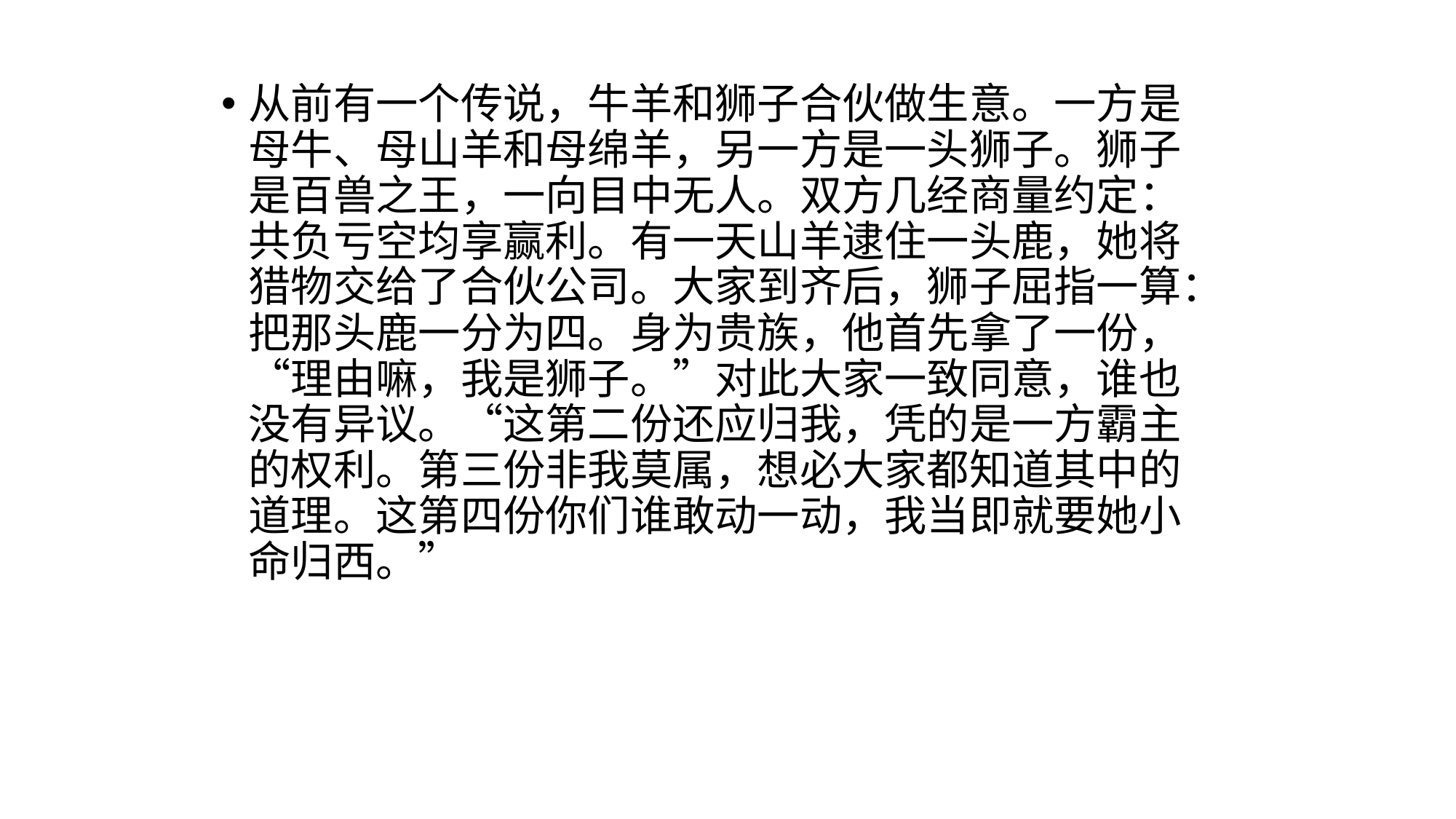

从前有一个传说，牛羊和狮子合伙做生意。一方是母牛、母山羊和母绵羊，另一方是一头狮子。狮子是百兽之王，一向目中无人。双方几经商量约定：共负亏空均享赢利。有一天山羊逮住一头鹿，她将猎物交给了合伙公司。大家到齐后，狮子屈指一算：把那头鹿一分为四。身为贵族，他首先拿了一份，“理由嘛，我是狮子。”对此大家一致同意，谁也没有异议。“这第二份还应归我，凭的是一方霸主的权利。第三份非我莫属，想必大家都知道其中的道理。这第四份你们谁敢动一动，我当即就要她小命归西。”